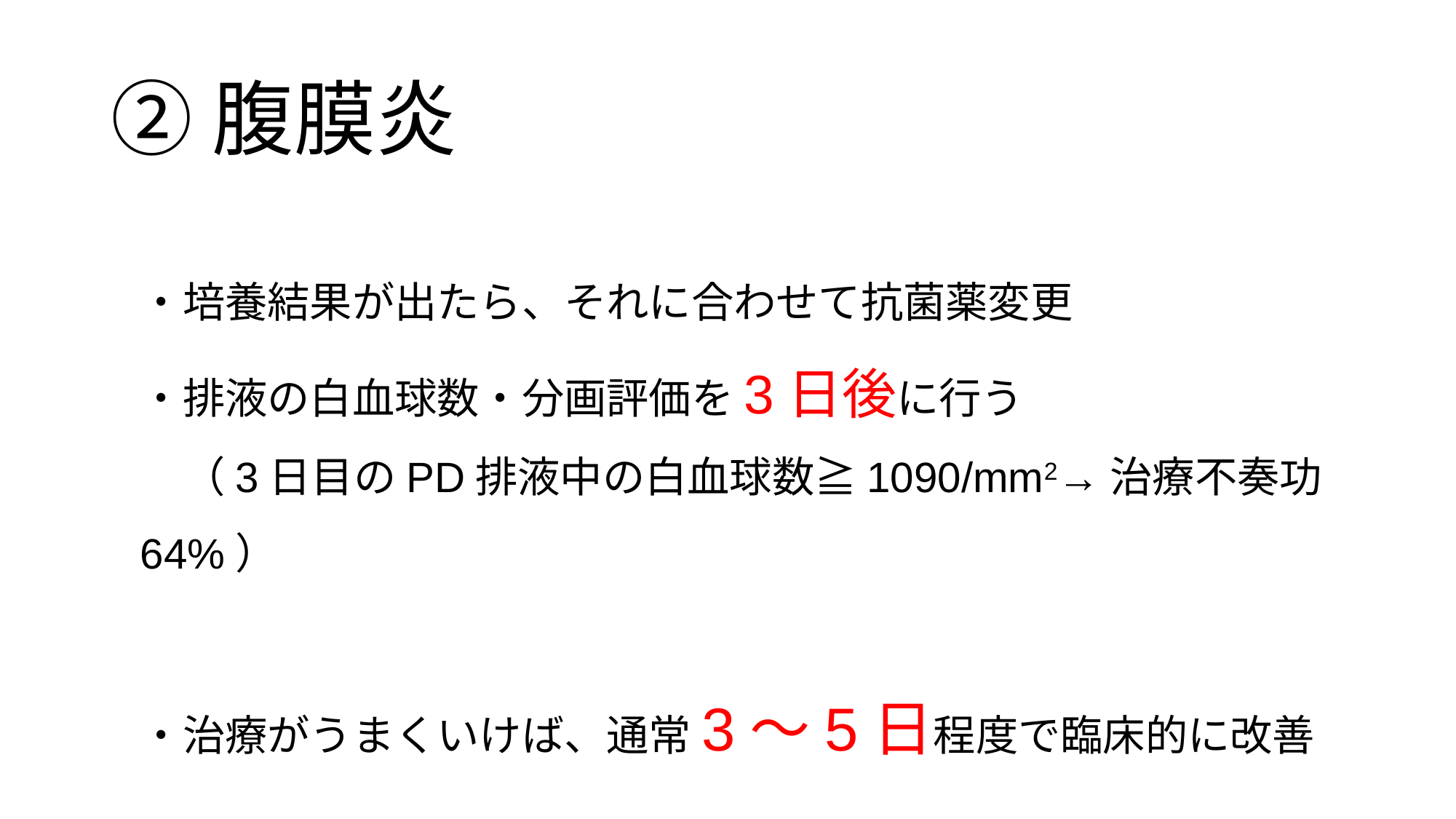

# ②腹膜炎
・培養結果が出たら、それに合わせて抗菌薬変更
・排液の白血球数・分画評価を3日後に行う
　（3日目のPD排液中の白血球数≧1090/mm2→治療不奏功64%）

・治療がうまくいけば、通常3〜5日程度で臨床的に改善